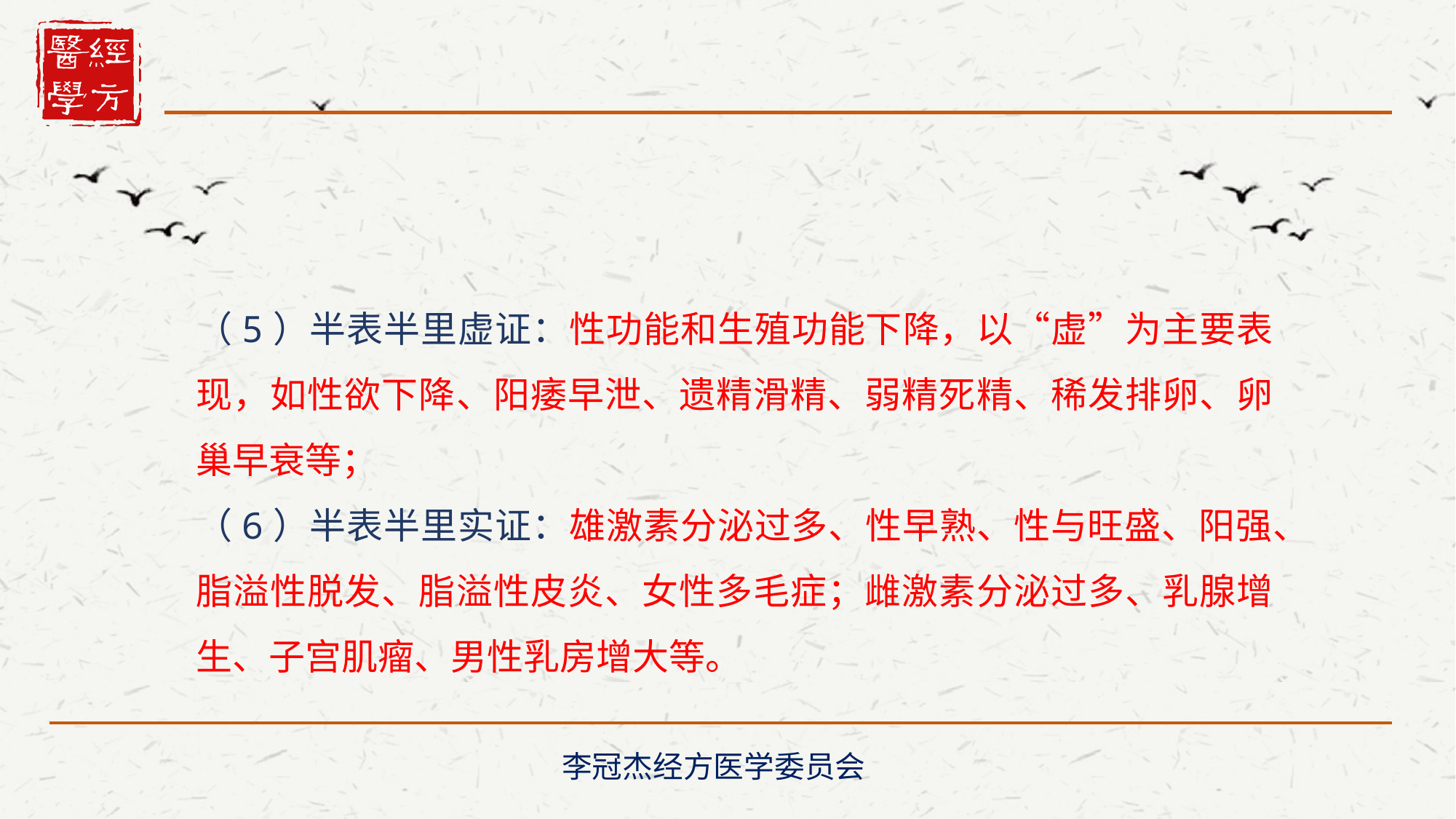

（5）半表半里虚证：性功能和生殖功能下降，以“虚”为主要表现，如性欲下降、阳痿早泄、遗精滑精、弱精死精、稀发排卵、卵巢早衰等；
（6）半表半里实证：雄激素分泌过多、性早熟、性与旺盛、阳强、脂溢性脱发、脂溢性皮炎、女性多毛症；雌激素分泌过多、乳腺增生、子宫肌瘤、男性乳房增大等。
39